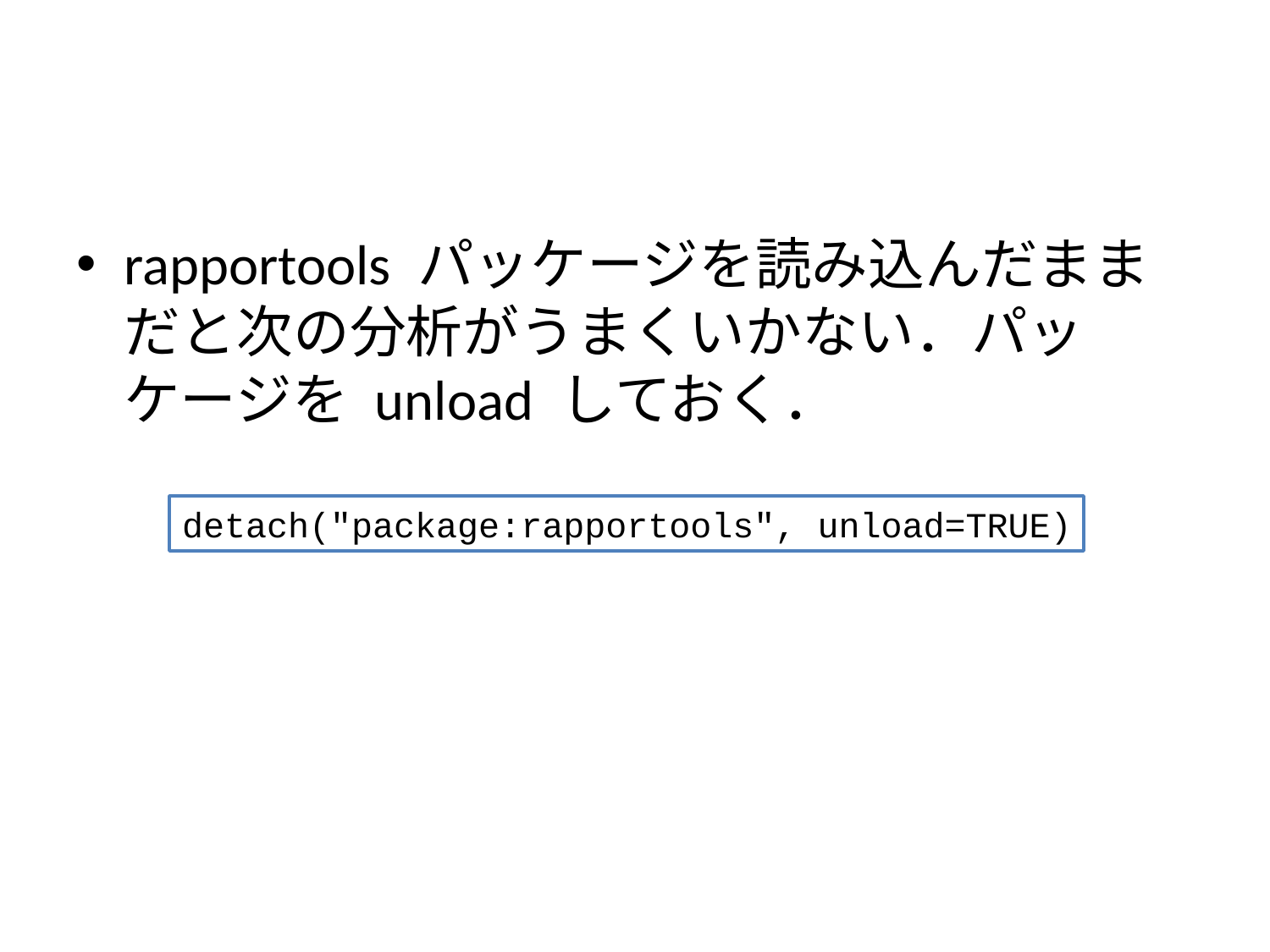

#
rapportools パッケージを読み込んだままだと次の分析がうまくいかない．パッケージを unload しておく．
detach("package:rapportools", unload=TRUE)